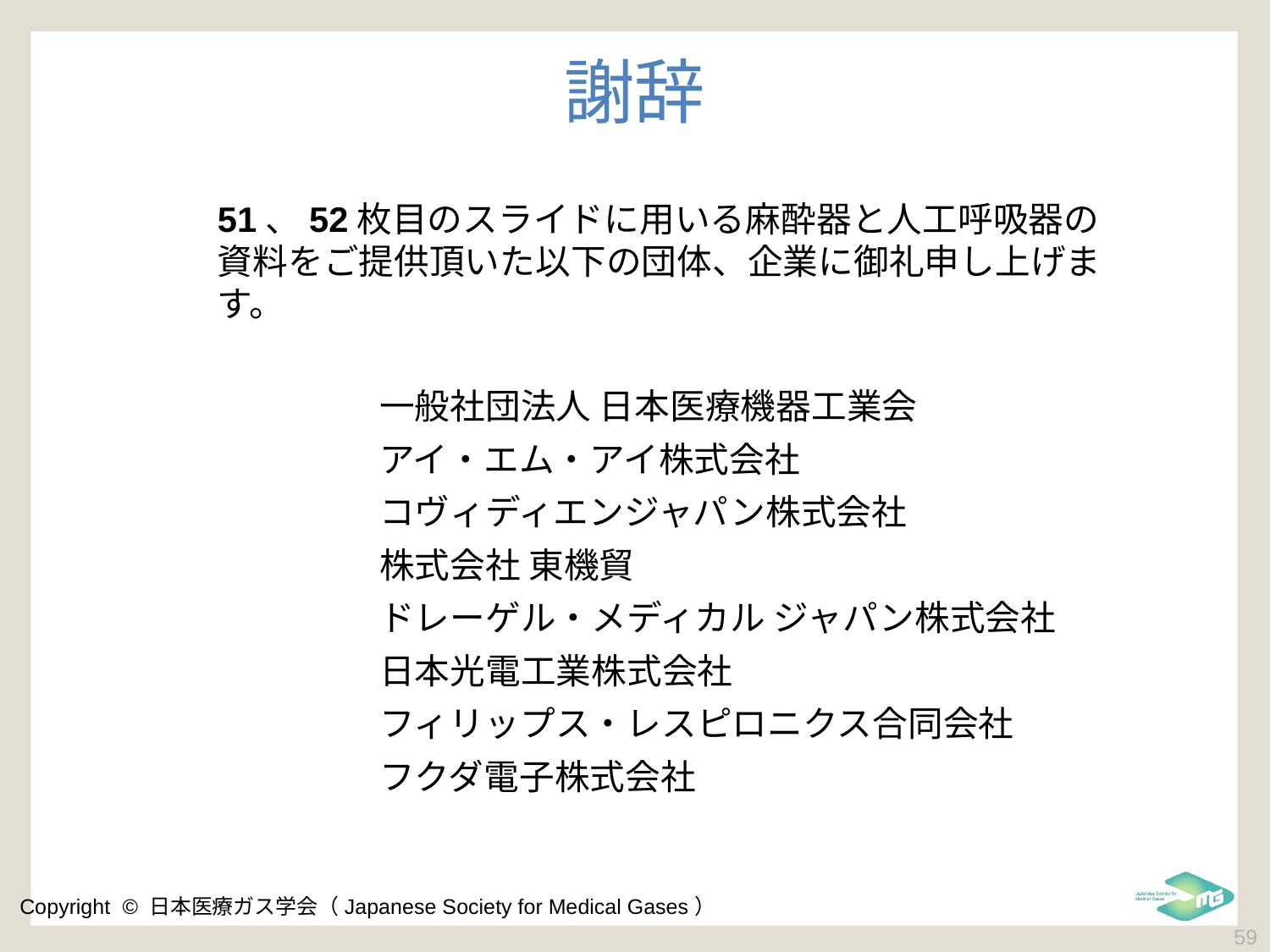

謝辞
51、52枚目のスライドに用いる麻酔器と人工呼吸器の資料をご提供頂いた以下の団体、企業に御礼申し上げます。

一般社団法人 日本医療機器工業会
アイ・エム・アイ株式会社
コヴィディエンジャパン株式会社
株式会社 東機貿
ドレーゲル・メディカル ジャパン株式会社
日本光電工業株式会社
フィリップス・レスピロニクス合同会社
フクダ電子株式会社
 59